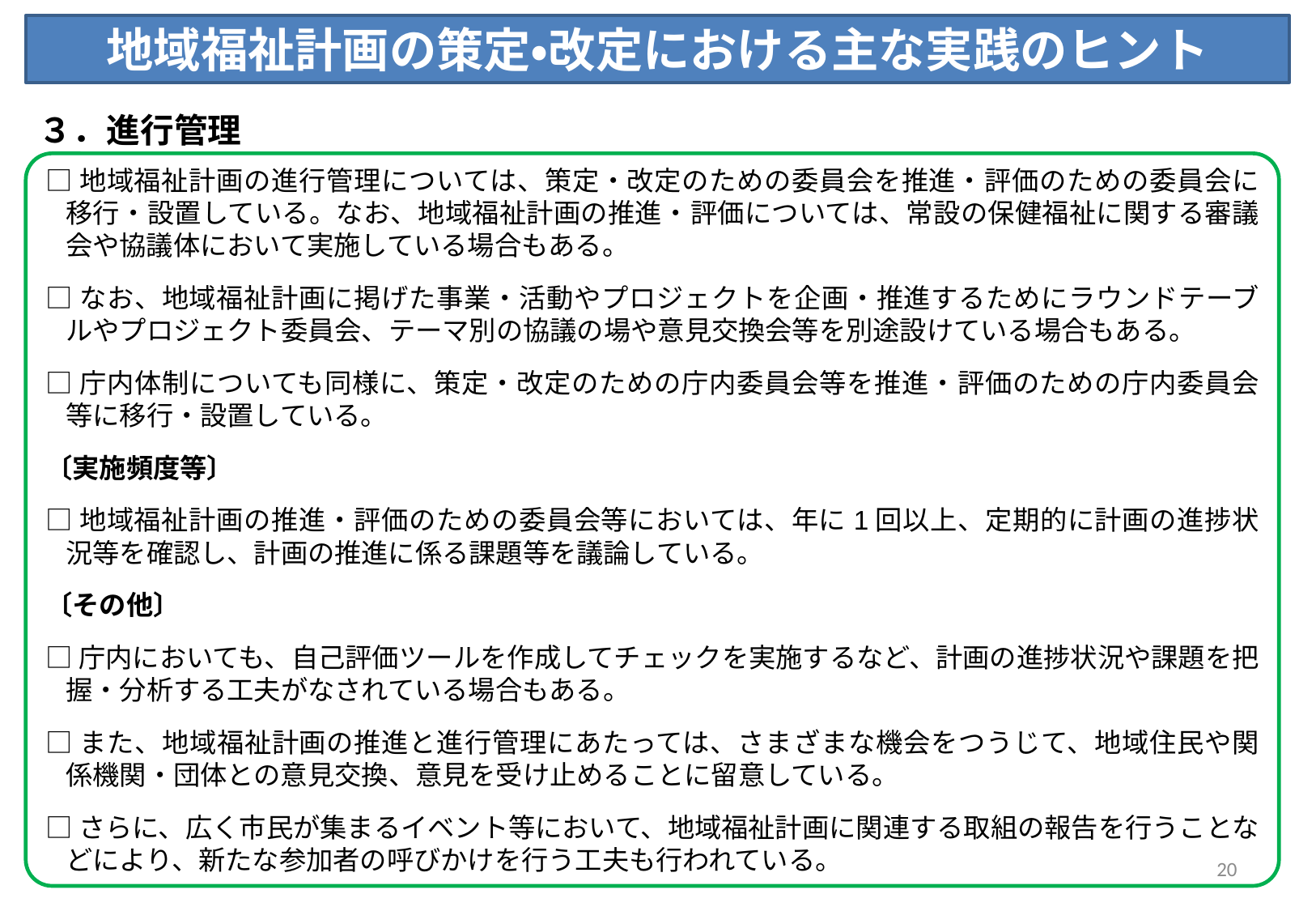

地域福祉計画の策定・改定における主な実践のヒント
３．進行管理
□地域福祉計画の進行管理については、策定・改定のための委員会を推進・評価のための委員会に移行・設置している。なお、地域福祉計画の推進・評価については、常設の保健福祉に関する審議会や協議体において実施している場合もある。
□なお、地域福祉計画に掲げた事業・活動やプロジェクトを企画・推進するためにラウンドテーブルやプロジェクト委員会、テーマ別の協議の場や意見交換会等を別途設けている場合もある。
□庁内体制についても同様に、策定・改定のための庁内委員会等を推進・評価のための庁内委員会等に移行・設置している。
〔実施頻度等〕
□地域福祉計画の推進・評価のための委員会等においては、年に1回以上、定期的に計画の進捗状況等を確認し、計画の推進に係る課題等を議論している。
〔その他〕
□庁内においても、自己評価ツールを作成してチェックを実施するなど、計画の進捗状況や課題を把握・分析する工夫がなされている場合もある。
□また、地域福祉計画の推進と進行管理にあたっては、さまざまな機会をつうじて、地域住民や関係機関・団体との意見交換、意見を受け止めることに留意している。
□さらに、広く市民が集まるイベント等において、地域福祉計画に関連する取組の報告を行うことなどにより、新たな参加者の呼びかけを行う工夫も行われている。

20